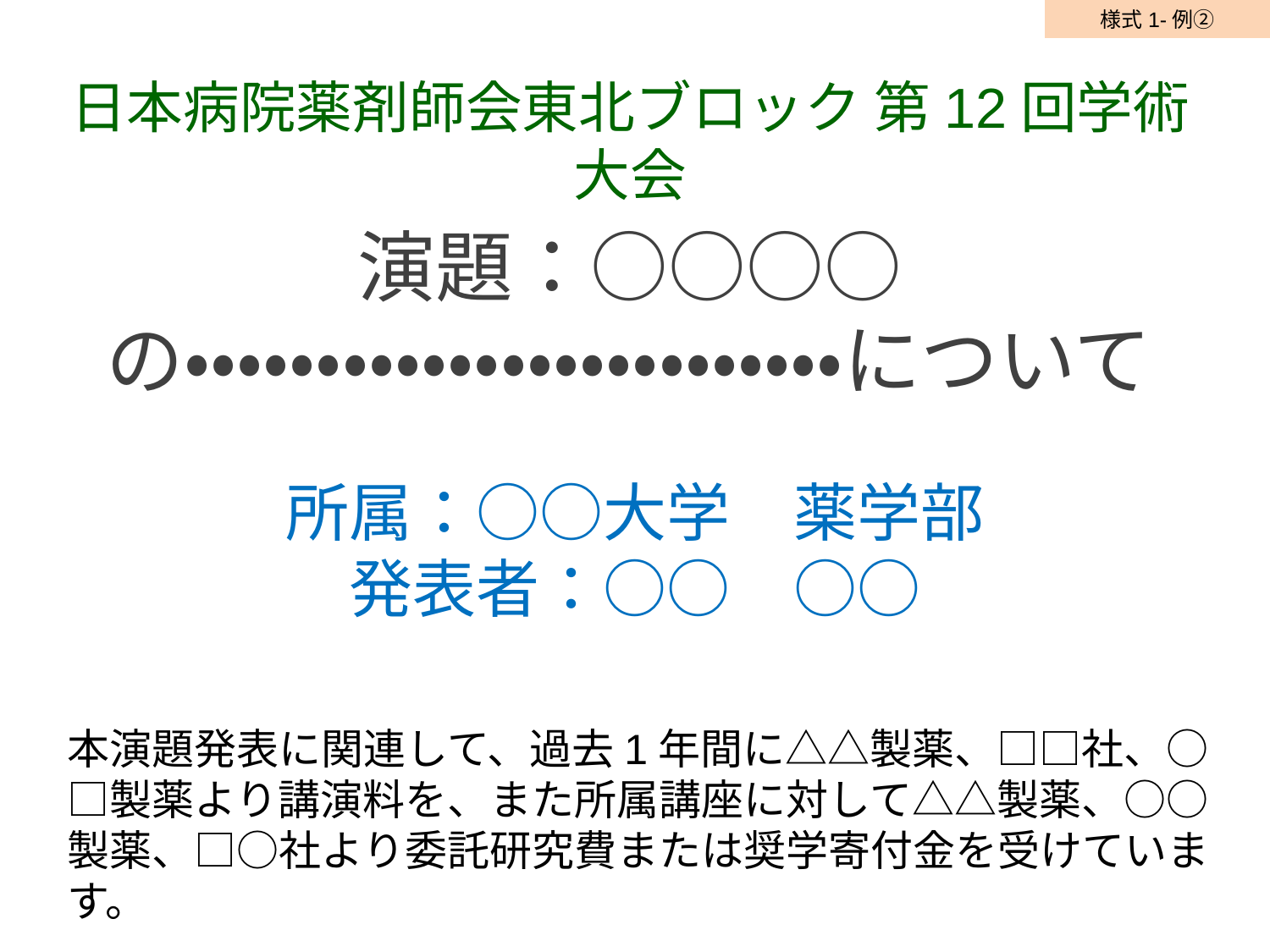

様式1-例②
日本病院薬剤師会東北ブロック 第12回学術大会
演題：○○○○の・・・・・・・・・・・・・・・・・・・・・・・・・について
所属：○○大学　薬学部
発表者：○○　○○
本演題発表に関連して、過去1年間に△△製薬、□□社、○□製薬より講演料を、また所属講座に対して△△製薬、○○製薬、□○社より委託研究費または奨学寄付金を受けています。